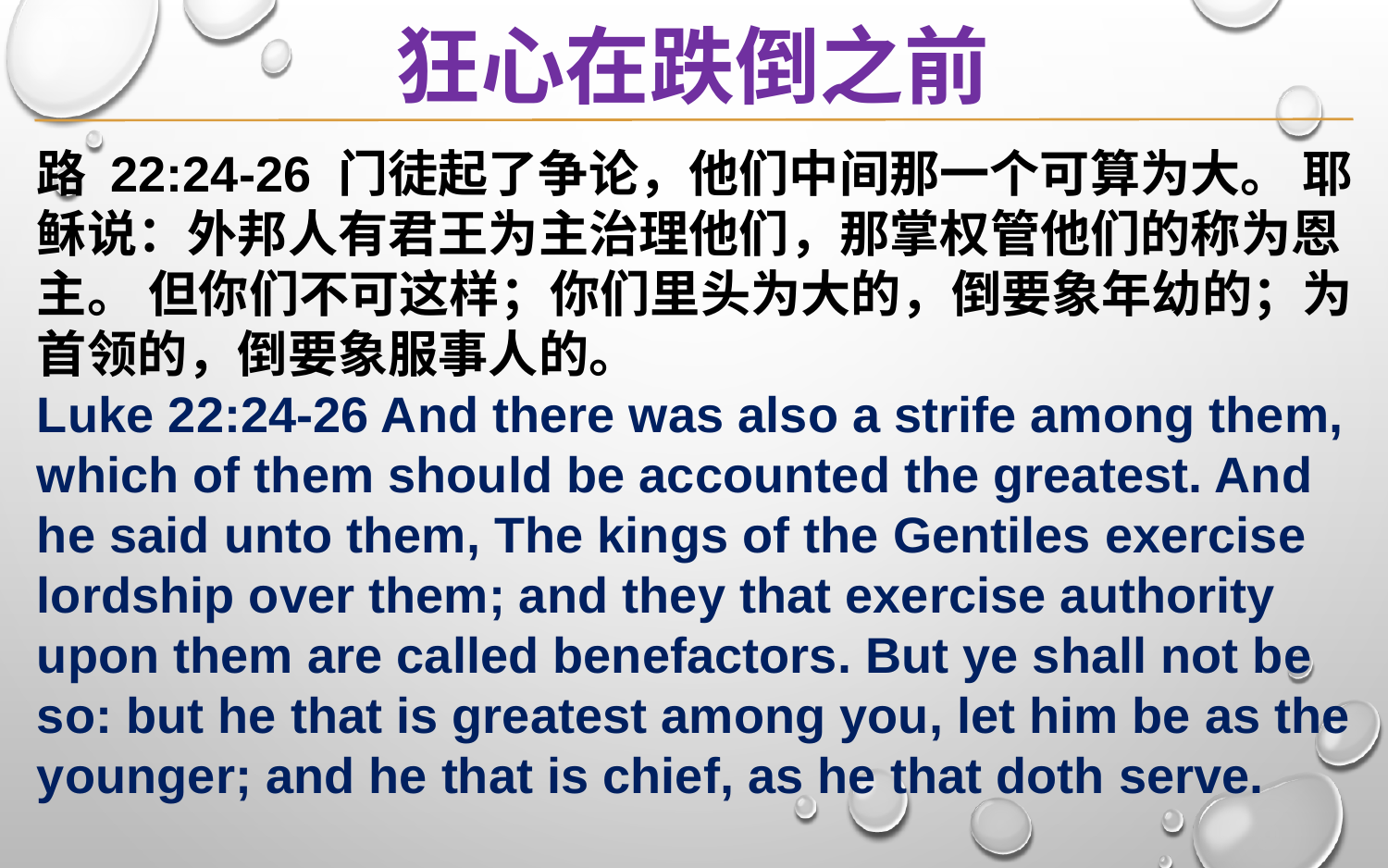

狂心在跌倒之前
路 22:24-26 门徒起了争论，他们中间那一个可算为大。 耶稣说：外邦人有君王为主治理他们，那掌权管他们的称为恩主。 但你们不可这样；你们里头为大的，倒要象年幼的；为首领的，倒要象服事人的。
Luke 22:24-26 And there was also a strife among them, which of them should be accounted the greatest. And he said unto them, The kings of the Gentiles exercise lordship over them; and they that exercise authority upon them are called benefactors. But ye shall not be so: but he that is greatest among you, let him be as the younger; and he that is chief, as he that doth serve.